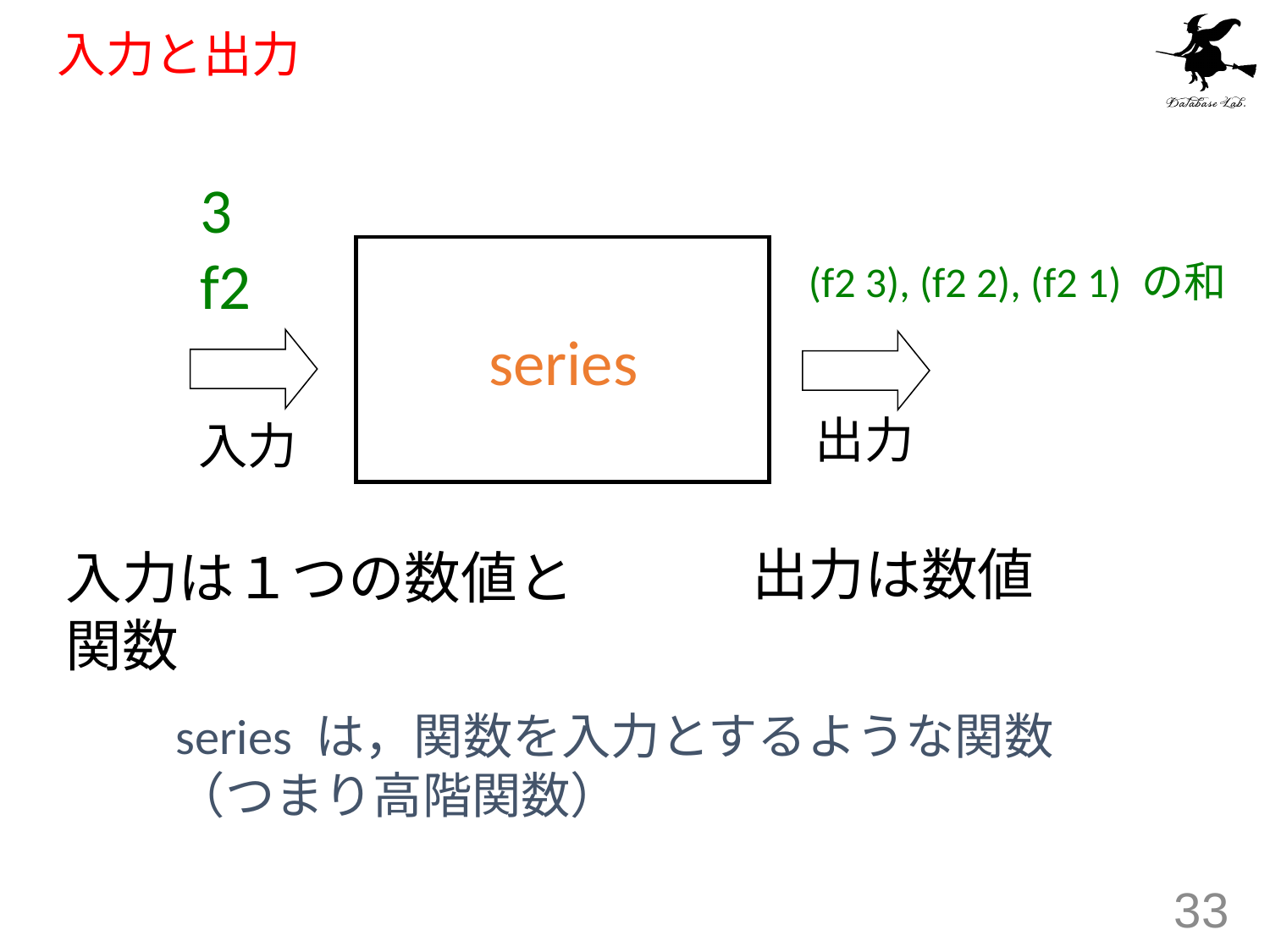

# 入力と出力
3
f2

(f2 3), (f2 2), (f2 1) の和
series

出力
入力
出力は数値
入力は１つの数値と
関数
series は，関数を入力とするような関数
（つまり高階関数）
33